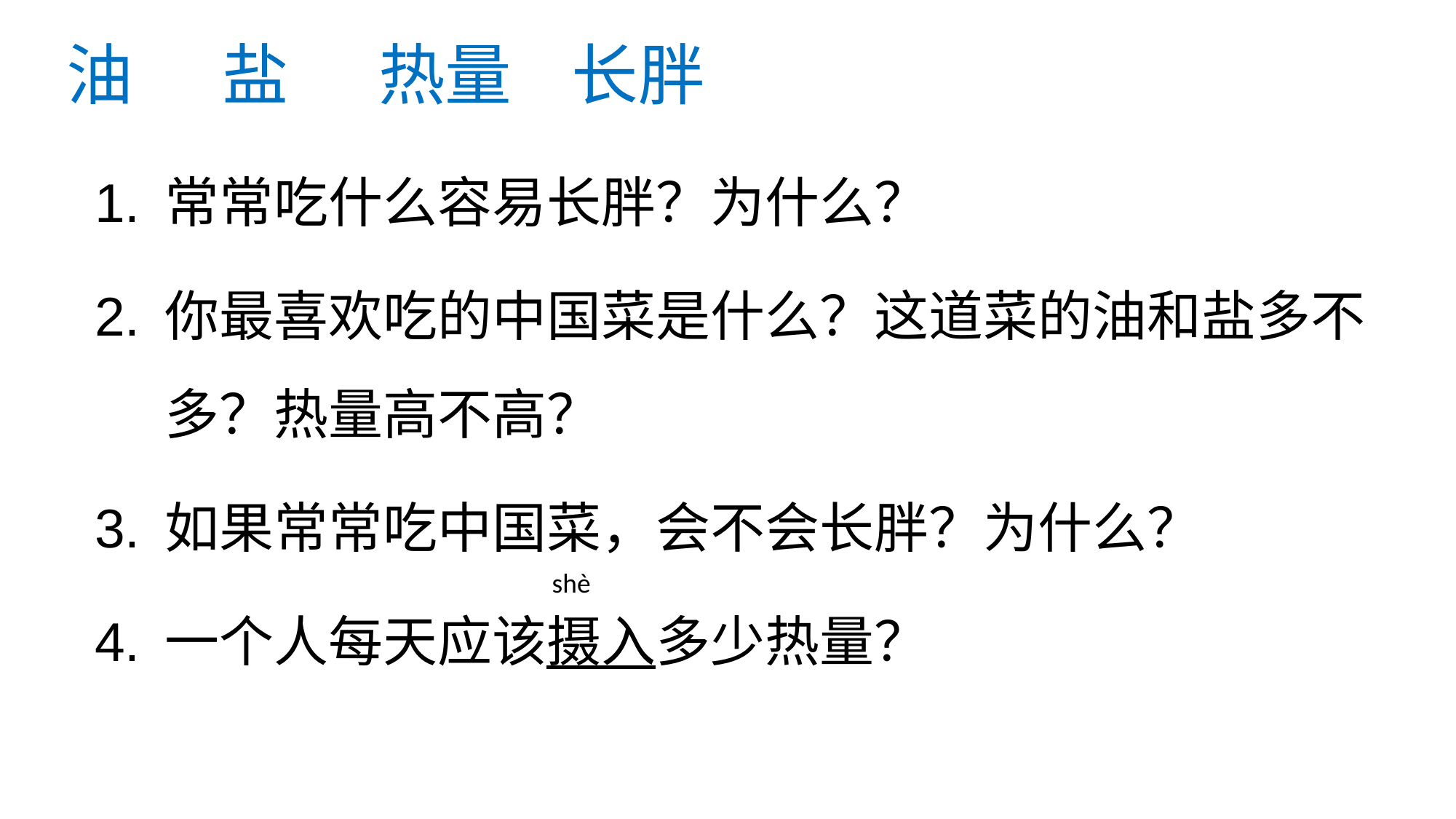

# 油      盐      热量    长胖
常常吃什么容易长胖？为什么？
你最喜欢吃的中国菜是什么？这道菜的油和盐多不多？热量高不高？
如果常常吃中国菜，会不会长胖？为什么？
一个人每天应该摄入多少热量？

shè